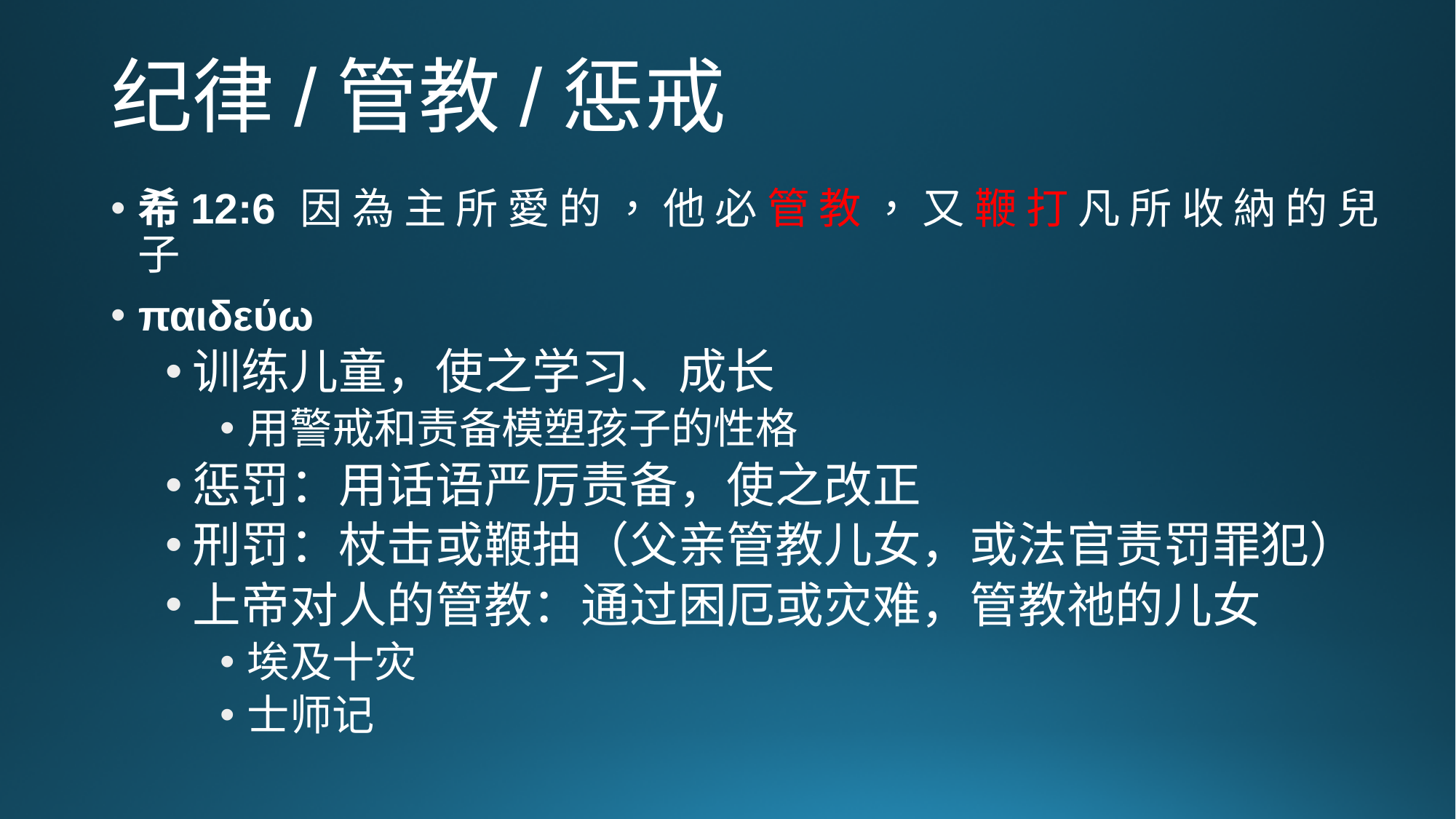

# 纪律/管教/惩戒
希12:6  因 為 主 所 愛 的 ， 他 必 管 教 ， 又 鞭 打 凡 所 收 納 的 兒 子
παιδεύω
训练儿童，使之学习、成长
用警戒和责备模塑孩子的性格
惩罚：用话语严厉责备，使之改正
刑罚：杖击或鞭抽（父亲管教儿女，或法官责罚罪犯）
上帝对人的管教：通过困厄或灾难，管教祂的儿女
埃及十灾
士师记